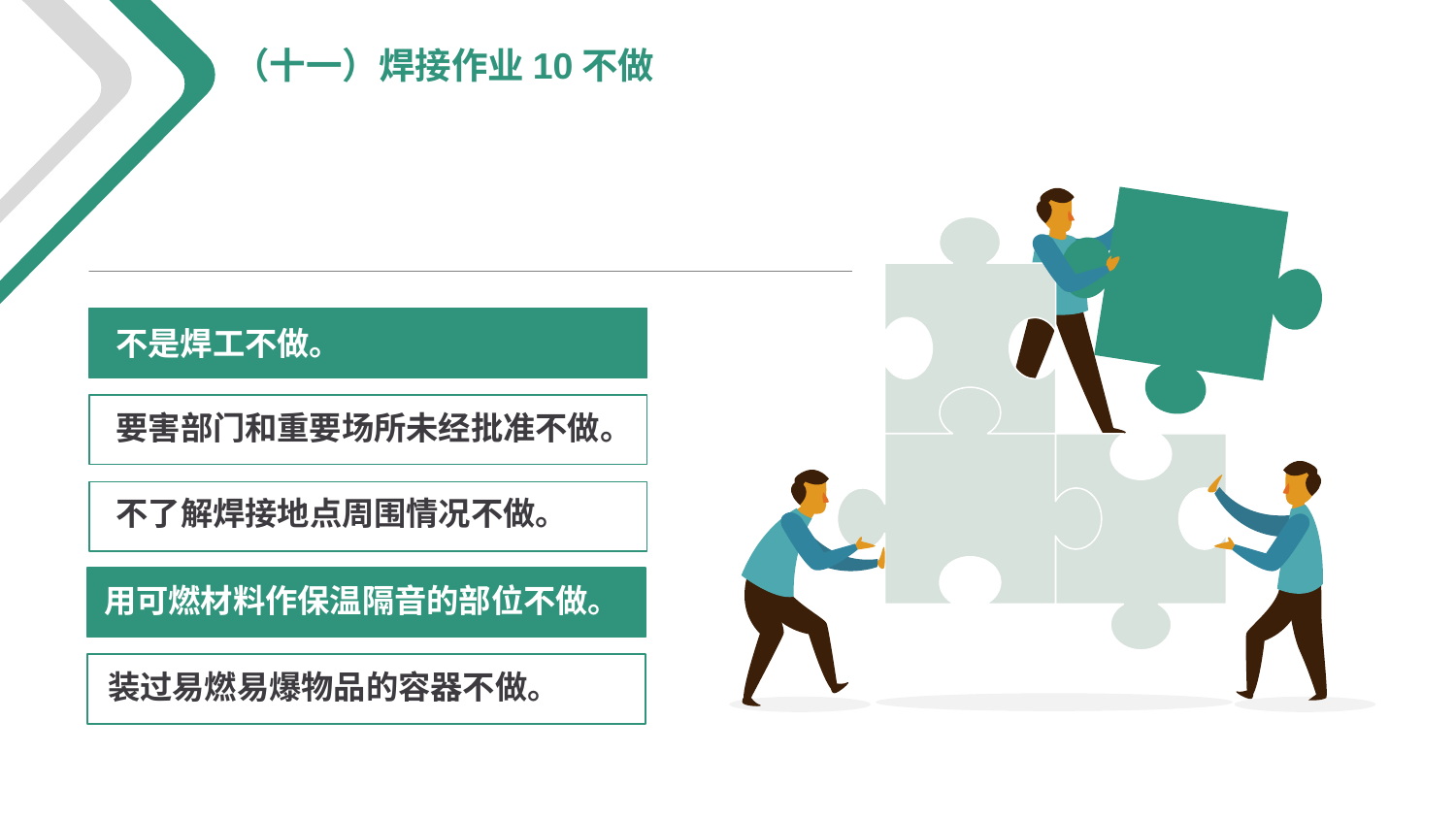

（十一）焊接作业10不做

不是焊工不做。
要害部门和重要场所未经批准不做。
不了解焊接地点周围情况不做。
用可燃材料作保温隔音的部位不做。
装过易燃易爆物品的容器不做。